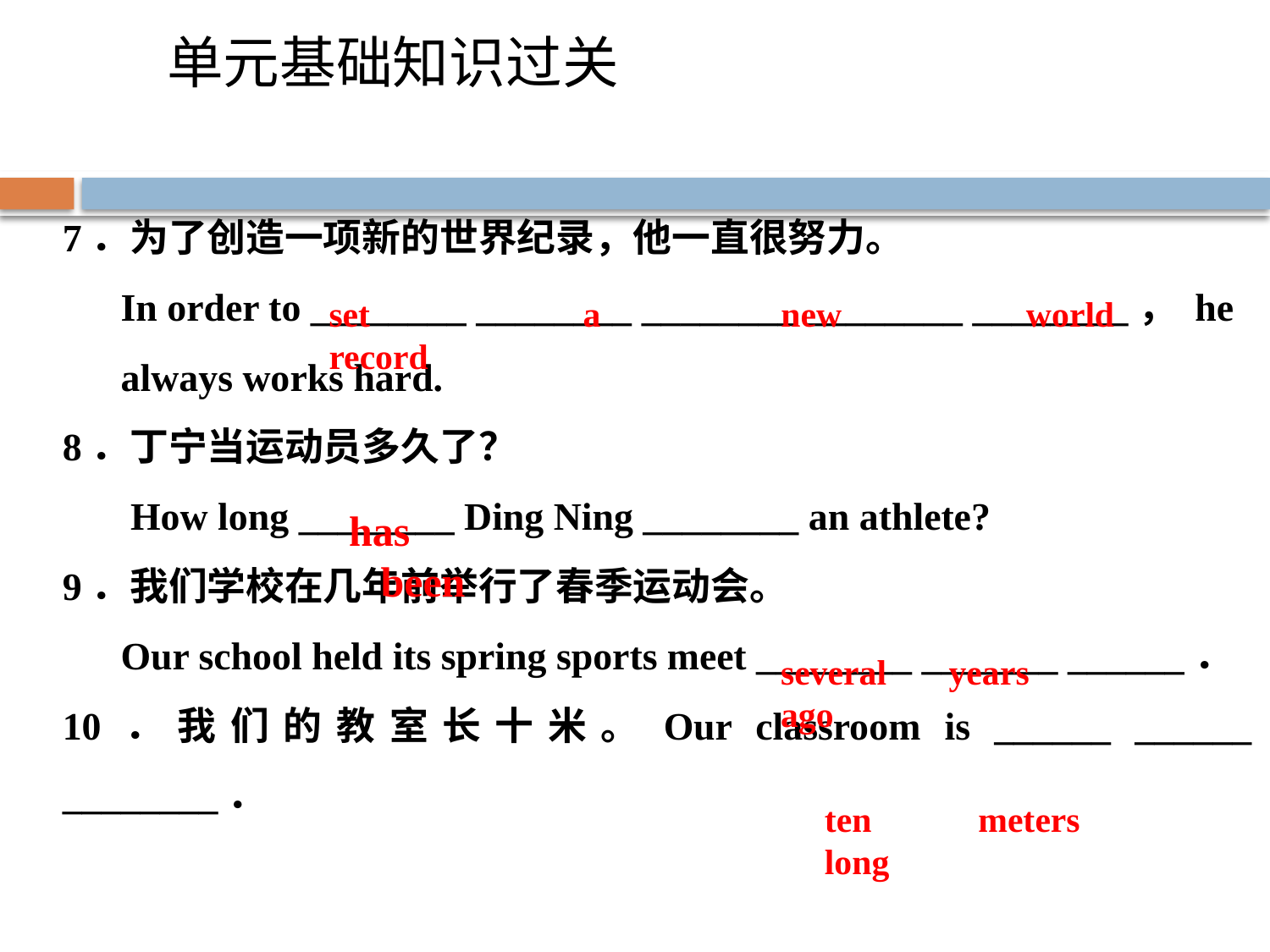

单元基础知识过关
7．为了创造一项新的世界纪录，他一直很努力。
      In order to ________ ________ ________ ________ ________， he
      always works hard.
8．丁宁当运动员多久了？
       How long ________ Ding Ning ________ an athlete?
9．我们学校在几年前举行了春季运动会。
      Our school held its spring sports meet ________ _______ ______．
10．我们的教室长十米。Our classroom is ______ ______ ________．
set 		a 	        new 	       world 	  record
has			       been
several       years 	        ago
ten 	   meters 	long